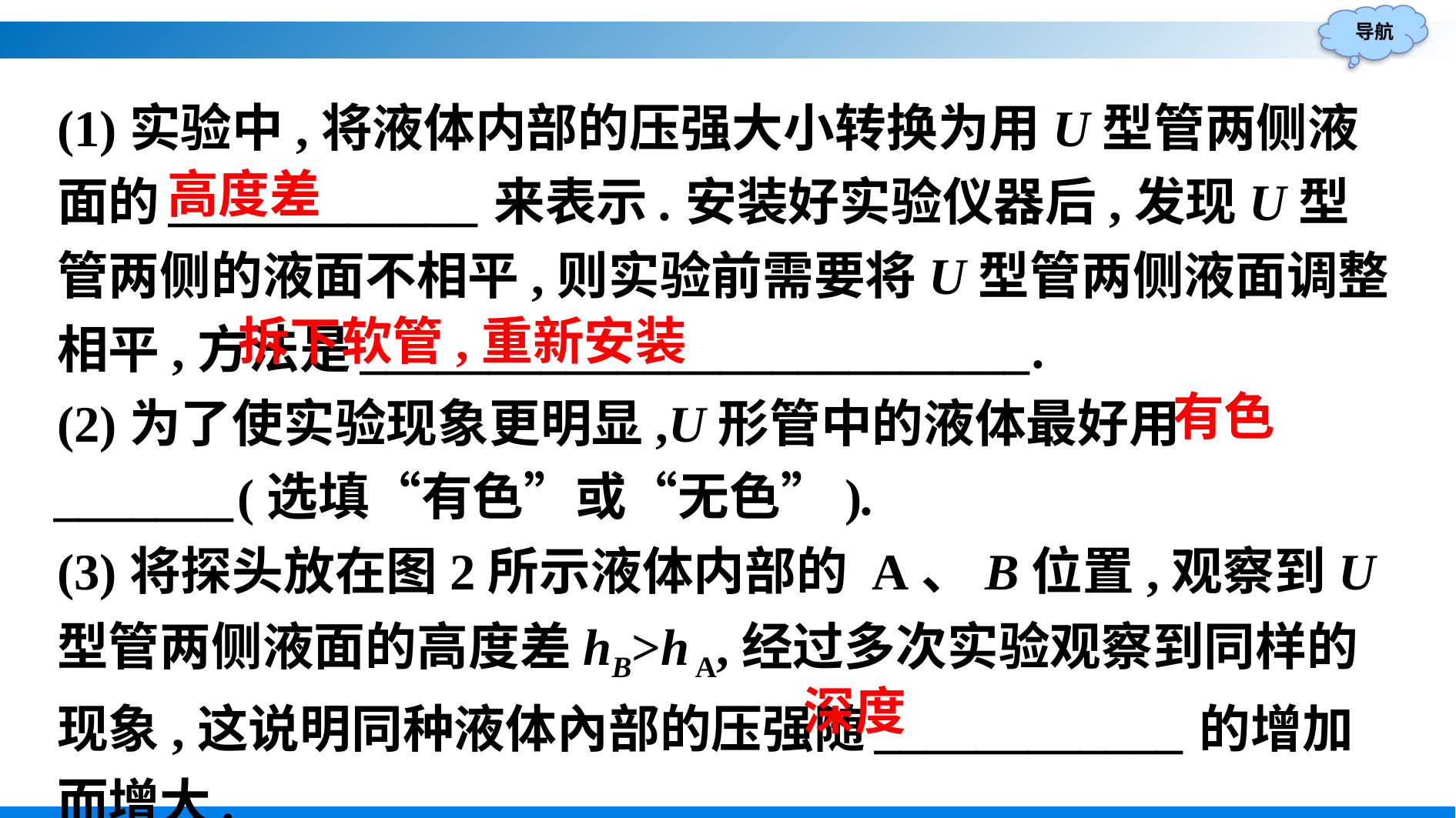

(1)实验中,将液体内部的压强大小转换为用U型管两侧液面的____________来表示.安装好实验仪器后,发现U型管两侧的液面不相平,则实验前需要将U型管两侧液面调整相平,方法是__________________________.
(2)为了使实验现象更明显,U形管中的液体最好用_______(选填“有色”或“无色”).
(3)将探头放在图2所示液体内部的 A、B位置,观察到U型管两侧液面的高度差hB>h A,经过多次实验观察到同样的现象,这说明同种液体內部的压强随____________的增加而增大.
高度差
拆下软管,重新安装
有色
深度